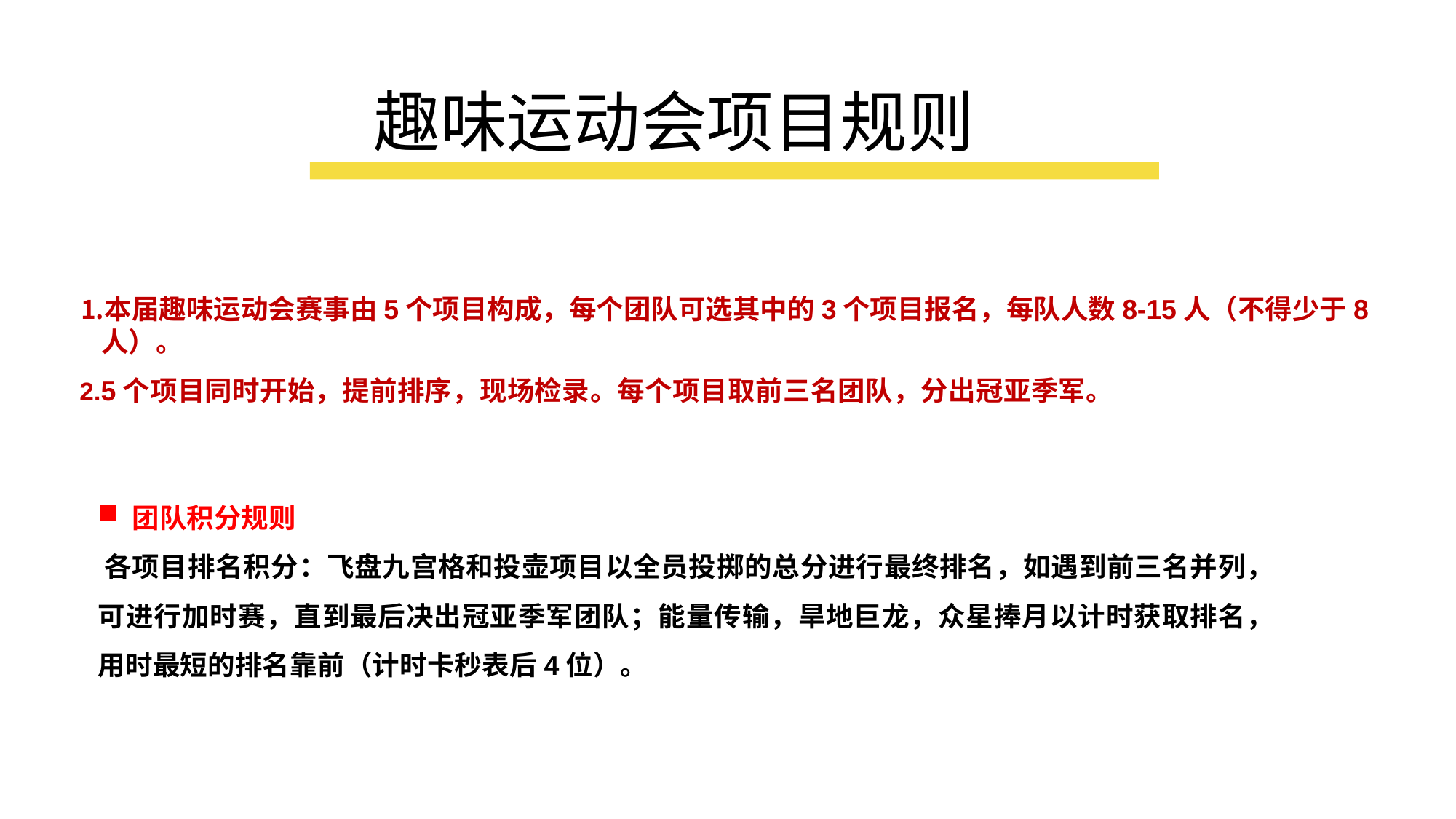

趣味运动会项目规则

本届趣味运动会赛事由5个项目构成，每个团队可选其中的3个项目报名，每队人数8-15人（不得少于8人）。
5个项目同时开始，提前排序，现场检录。每个项目取前三名团队，分出冠亚季军。

团队积分规则
各项目排名积分：飞盘九宫格和投壶项目以全员投掷的总分进行最终排名，如遇到前三名并列，可进行加时赛，直到最后决出冠亚季军团队；能量传输，旱地巨龙，众星捧月以计时获取排名，用时最短的排名靠前（计时卡秒表后4位）。